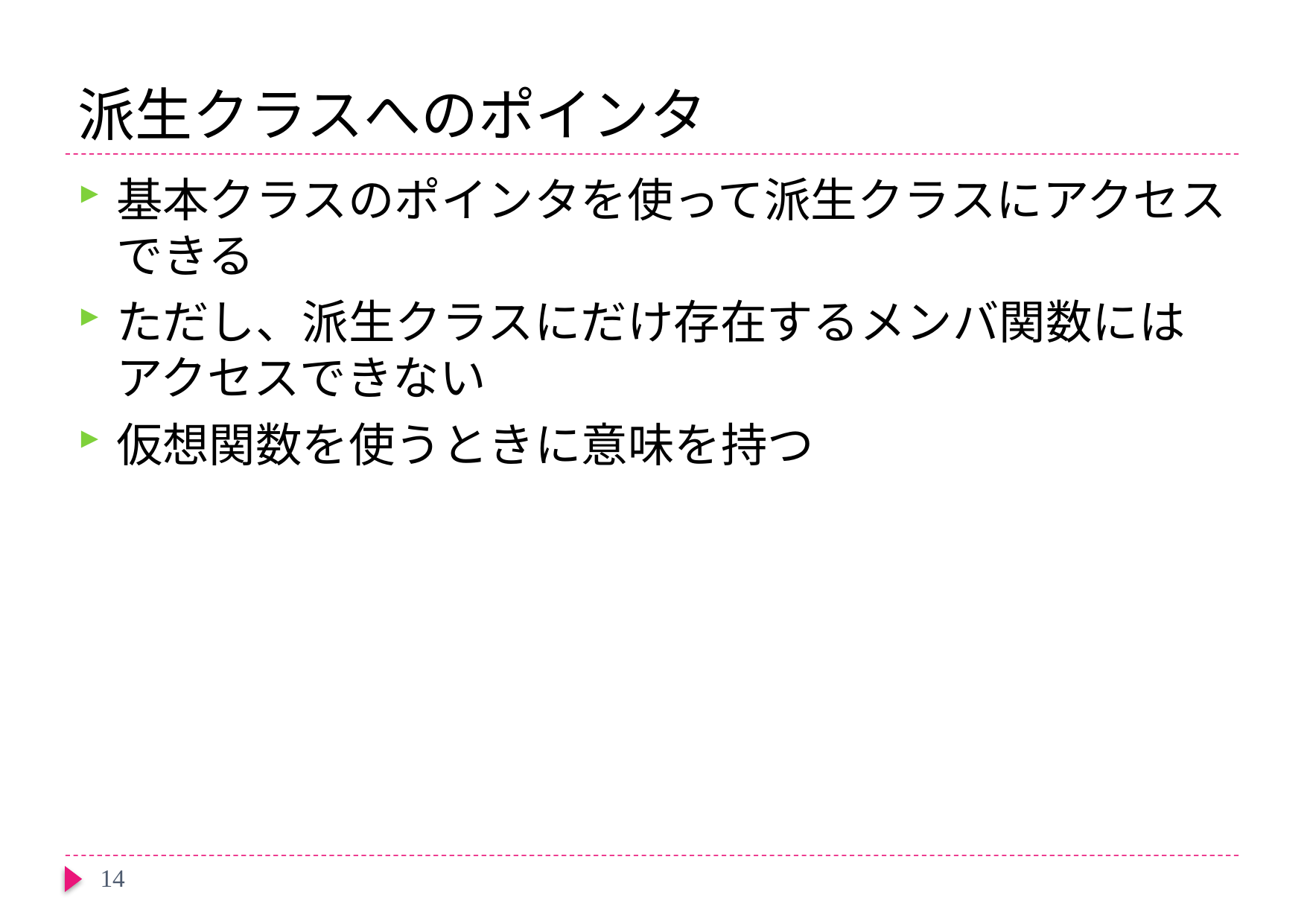

# 派生クラスへのポインタ
基本クラスのポインタを使って派生クラスにアクセスできる
ただし、派生クラスにだけ存在するメンバ関数にはアクセスできない
仮想関数を使うときに意味を持つ

14